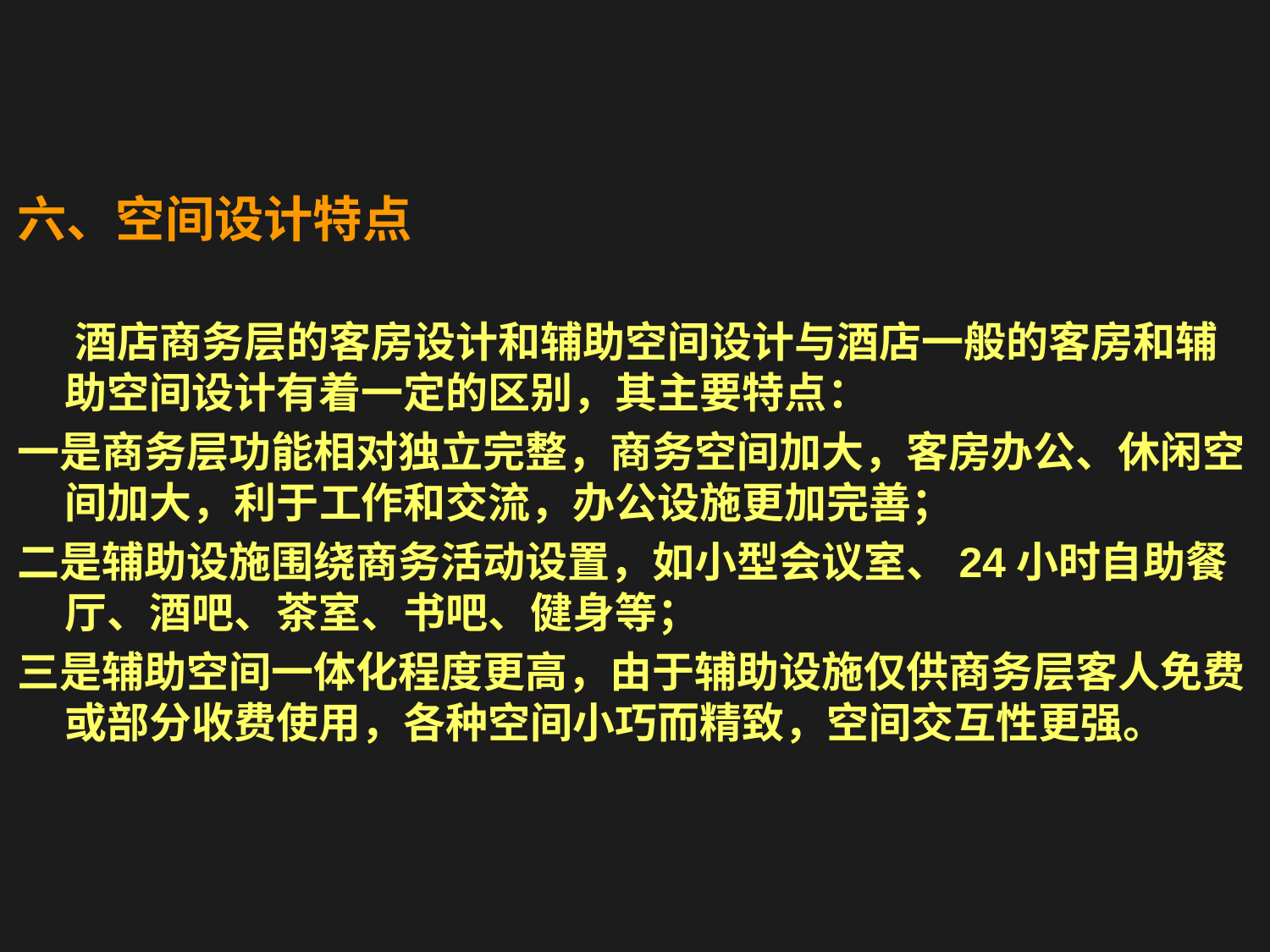

六、空间设计特点

     酒店商务层的客房设计和辅助空间设计与酒店一般的客房和辅助空间设计有着一定的区别，其主要特点：
一是商务层功能相对独立完整，商务空间加大，客房办公、休闲空间加大，利于工作和交流，办公设施更加完善；
二是辅助设施围绕商务活动设置，如小型会议室、24小时自助餐厅、酒吧、茶室、书吧、健身等；
三是辅助空间一体化程度更高，由于辅助设施仅供商务层客人免费或部分收费使用，各种空间小巧而精致，空间交互性更强。
245